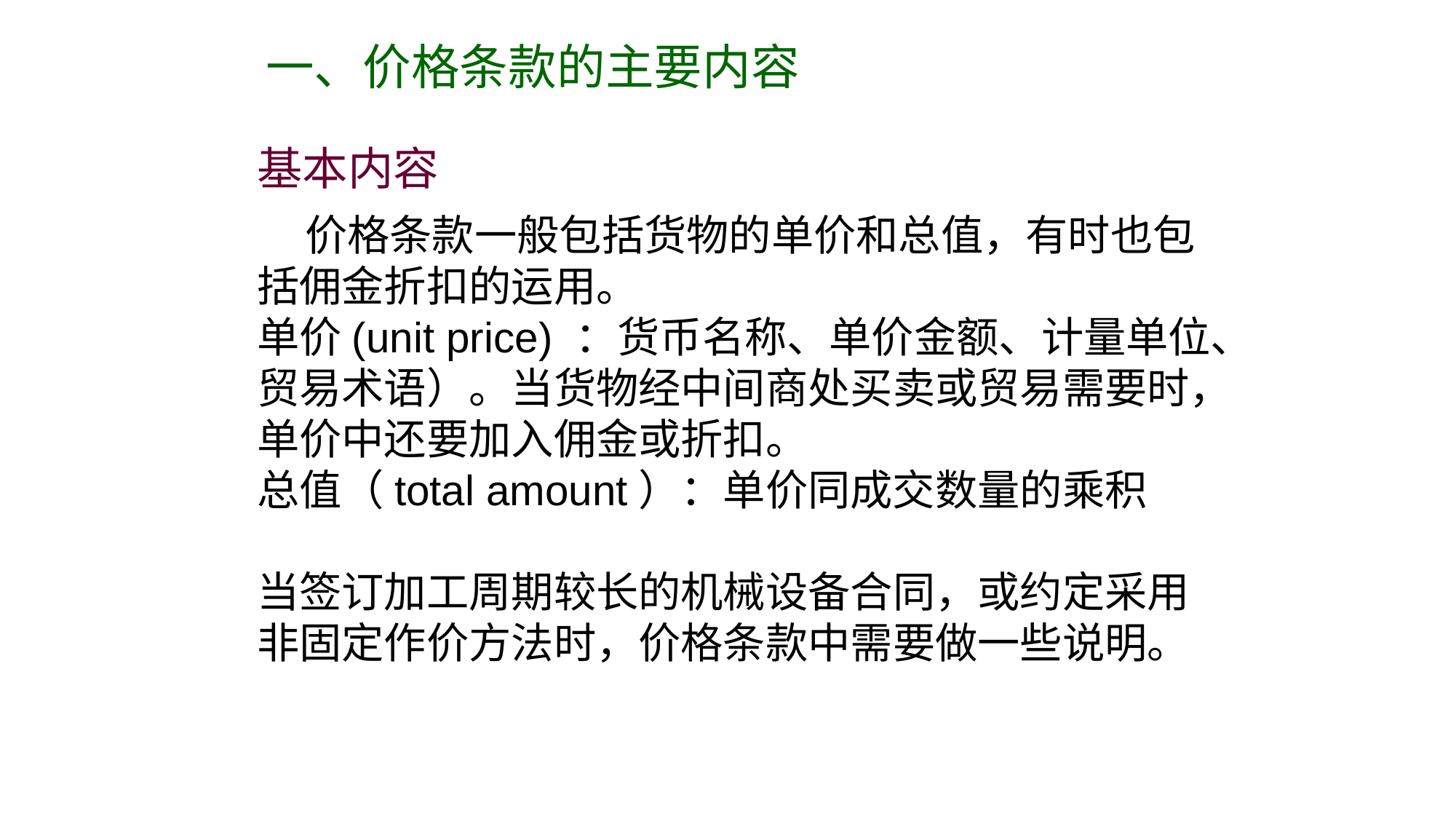

一、价格条款的主要内容
基本内容
    价格条款一般包括货物的单价和总值，有时也包括佣金折扣的运用。
单价(unit price) ：货币名称、单价金额、计量单位、贸易术语）。当货物经中间商处买卖或贸易需要时，单价中还要加入佣金或折扣。
总值（total amount）：单价同成交数量的乘积

当签订加工周期较长的机械设备合同，或约定采用非固定作价方法时，价格条款中需要做一些说明。